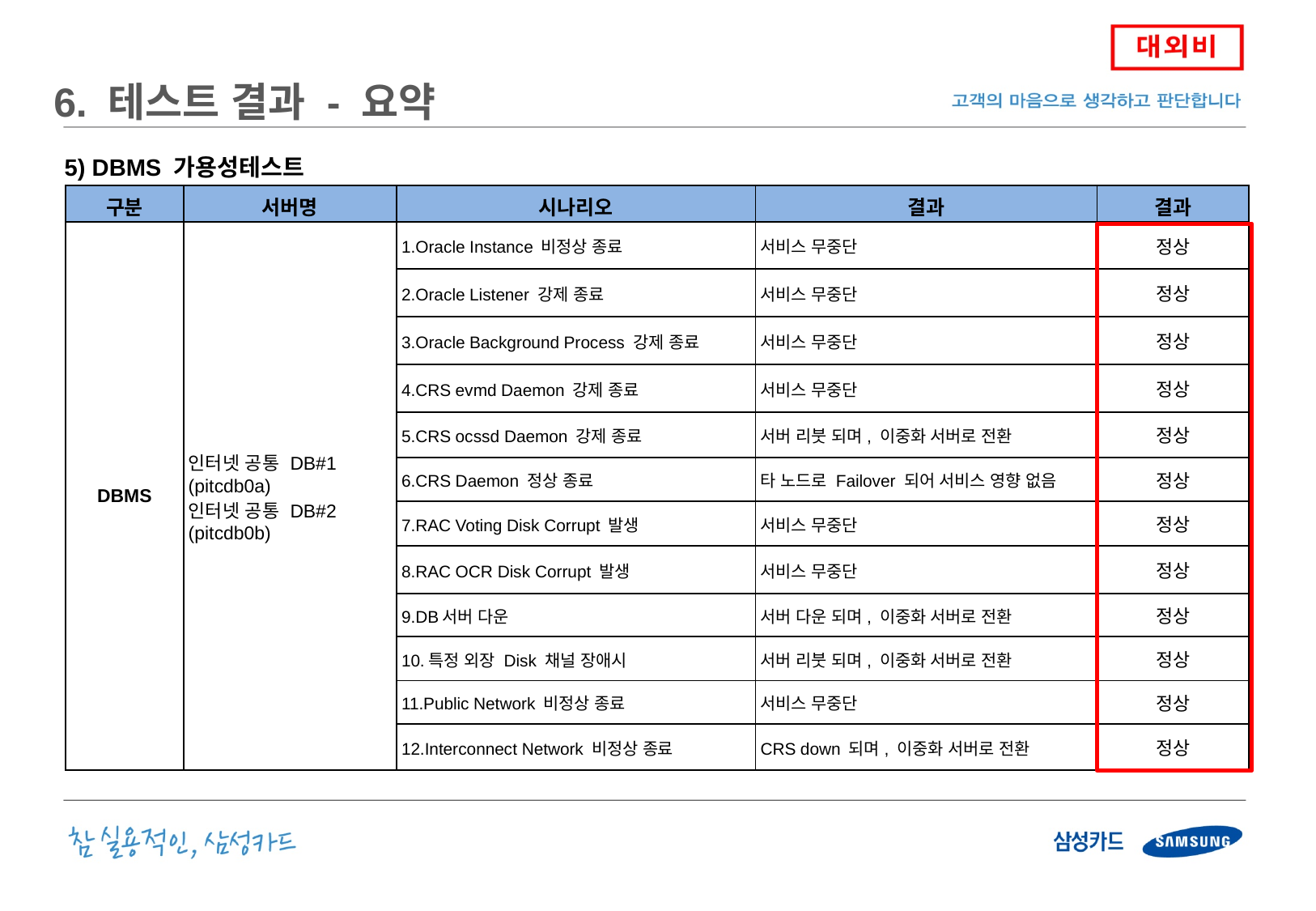

6. 테스트 결과 - 요약
 5) DBMS 가용성테스트
| 구분 | 서버명 | 시나리오 | 결과 | 결과 |
| --- | --- | --- | --- | --- |
| DBMS | 인터넷 공통 DB#1 (pitcdb0a) 인터넷 공통 DB#2 (pitcdb0b) | 1.Oracle Instance 비정상 종료 | 서비스 무중단 | 정상 |
|  |  | 2.Oracle Listener 강제 종료 | 서비스 무중단 | 정상 |
|  |  | 3.Oracle Background Process 강제 종료 | 서비스 무중단 | 정상 |
|  |  | 4.CRS evmd Daemon 강제 종료 | 서비스 무중단 | 정상 |
|  |  | 5.CRS ocssd Daemon 강제 종료 | 서버 리붓 되며, 이중화 서버로 전환 | 정상 |
|  |  | 6.CRS Daemon 정상 종료 | 타 노드로 Failover 되어 서비스 영향 없음 | 정상 |
|  |  | 7.RAC Voting Disk Corrupt 발생 | 서비스 무중단 | 정상 |
|  |  | 8.RAC OCR Disk Corrupt 발생 | 서비스 무중단 | 정상 |
|  |  | 9.DB서버 다운 | 서버 다운 되며, 이중화 서버로 전환 | 정상 |
|  |  | 10.특정 외장 Disk 채널 장애시 | 서버 리붓 되며, 이중화 서버로 전환 | 정상 |
|  |  | 11.Public Network 비정상 종료 | 서비스 무중단 | 정상 |
|  |  | 12.Interconnect Network 비정상 종료 | CRS down 되며, 이중화 서버로 전환 | 정상 |